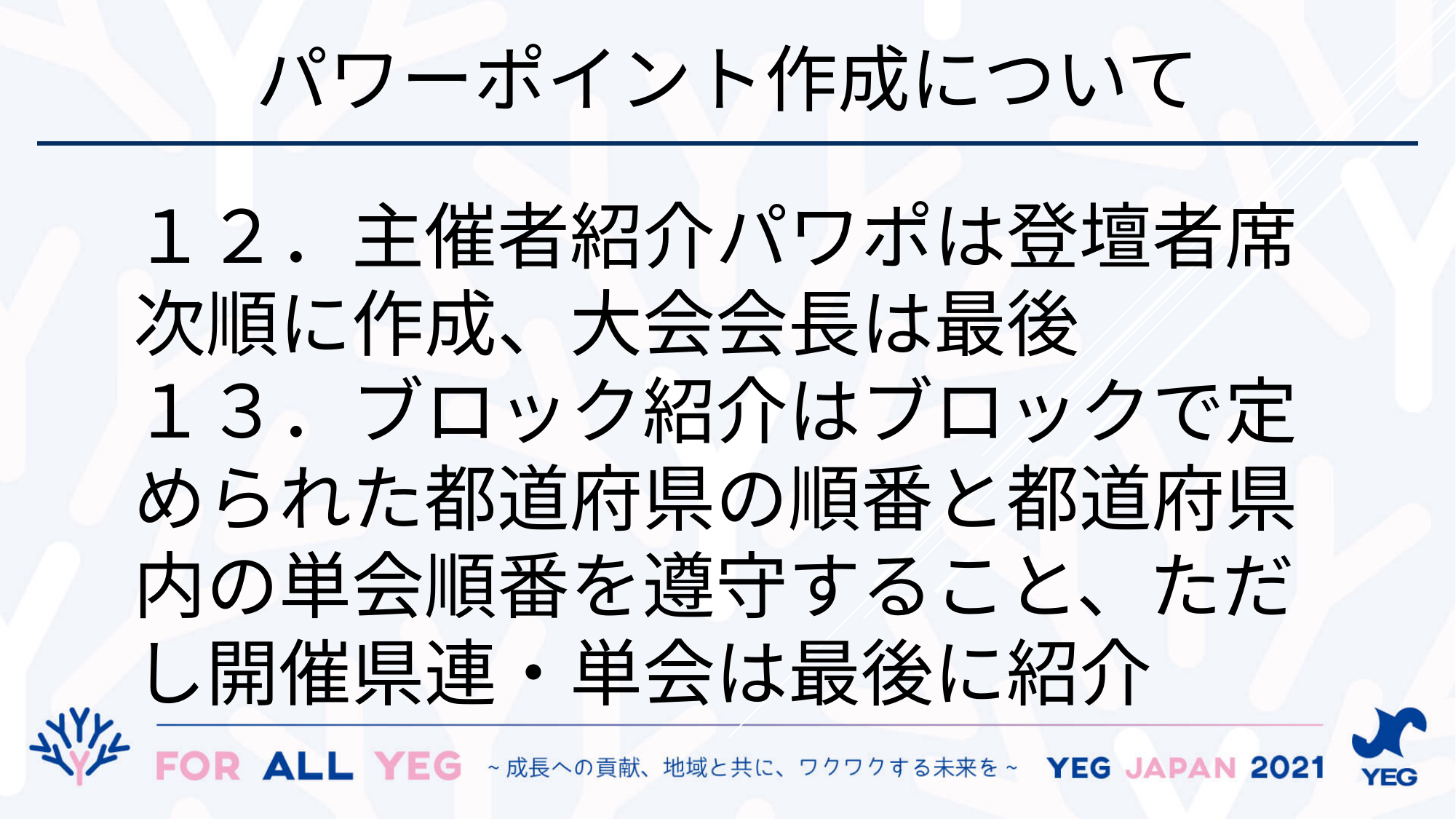

パワーポイント作成について
１２．主催者紹介パワポは登壇者席次順に作成、大会会長は最後
１３．ブロック紹介はブロックで定められた都道府県の順番と都道府県内の単会順番を遵守すること、ただし開催県連・単会は最後に紹介